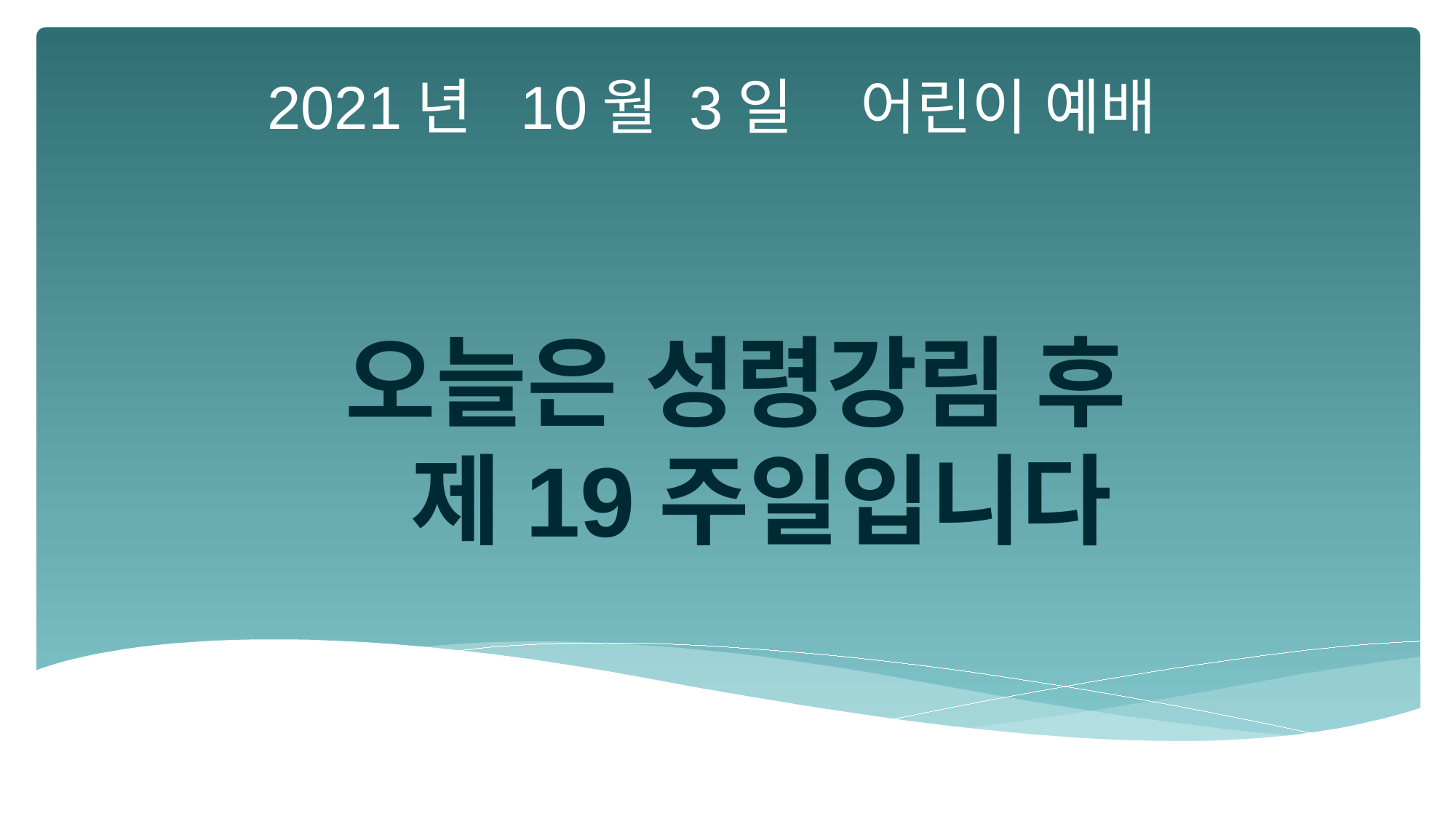

2021년  10월 3일    어린이 예배
오늘은 성령강림 후
 제19주일입니다